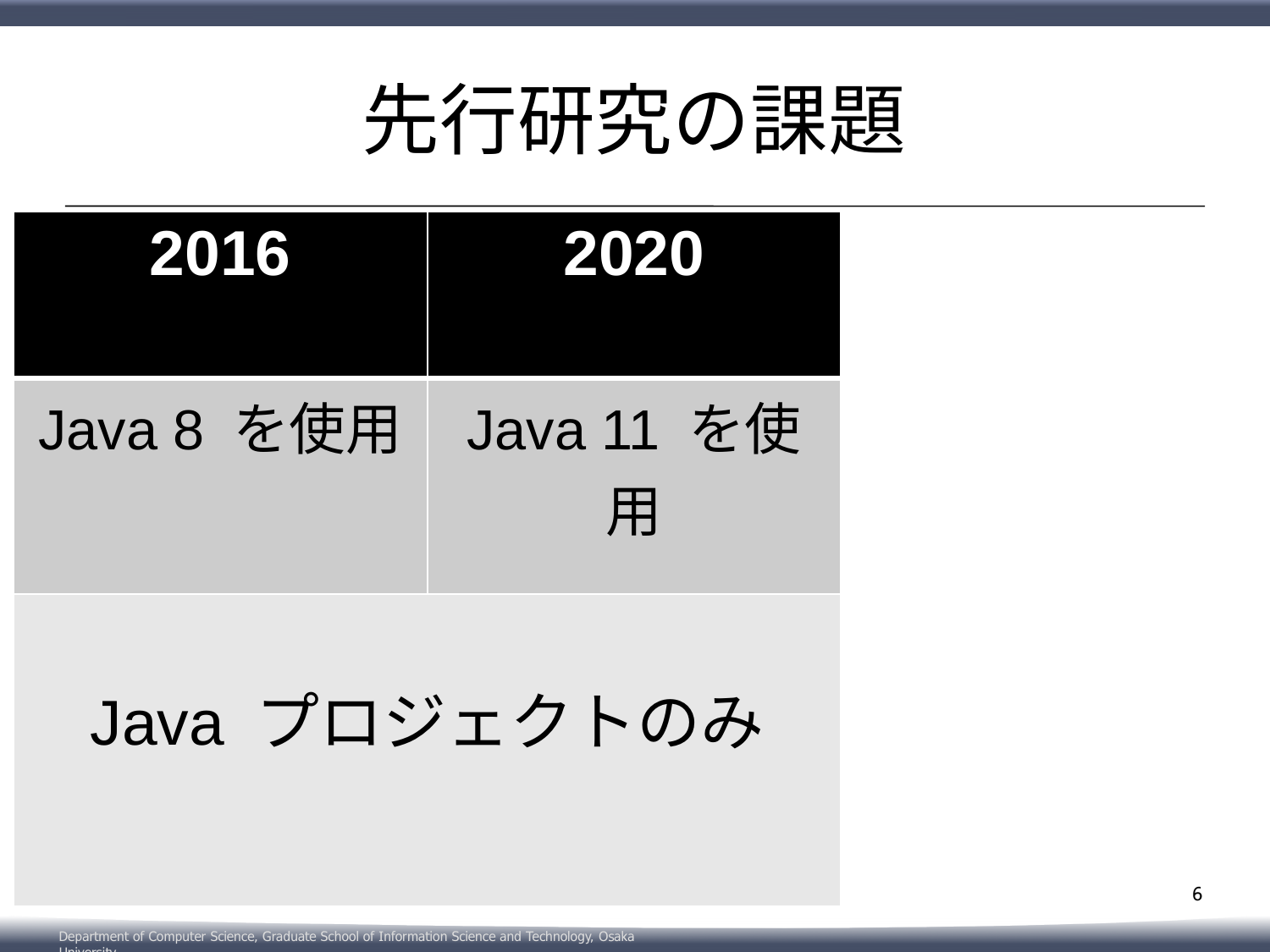

# 先行研究の課題
| 2016 | 2020 |
| --- | --- |
| Java 8 を使用 | Java 11 を使用 |
| Java プロジェクトのみ |  |

​
6